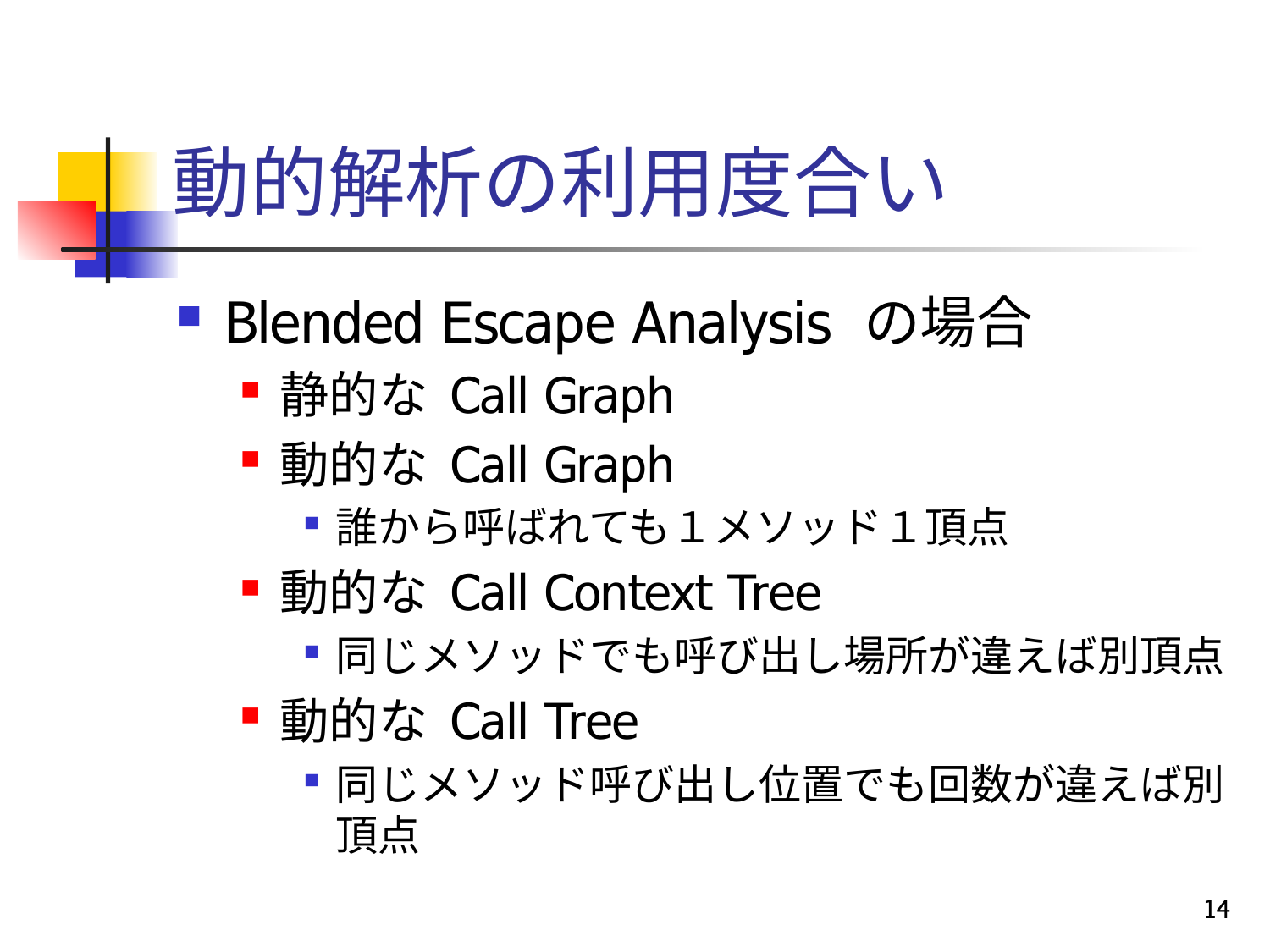

# 動的解析の利用度合い
Blended Escape Analysis の場合
静的な Call Graph
動的な Call Graph
誰から呼ばれても１メソッド１頂点
動的な Call Context Tree
同じメソッドでも呼び出し場所が違えば別頂点
動的な Call Tree
同じメソッド呼び出し位置でも回数が違えば別頂点
14